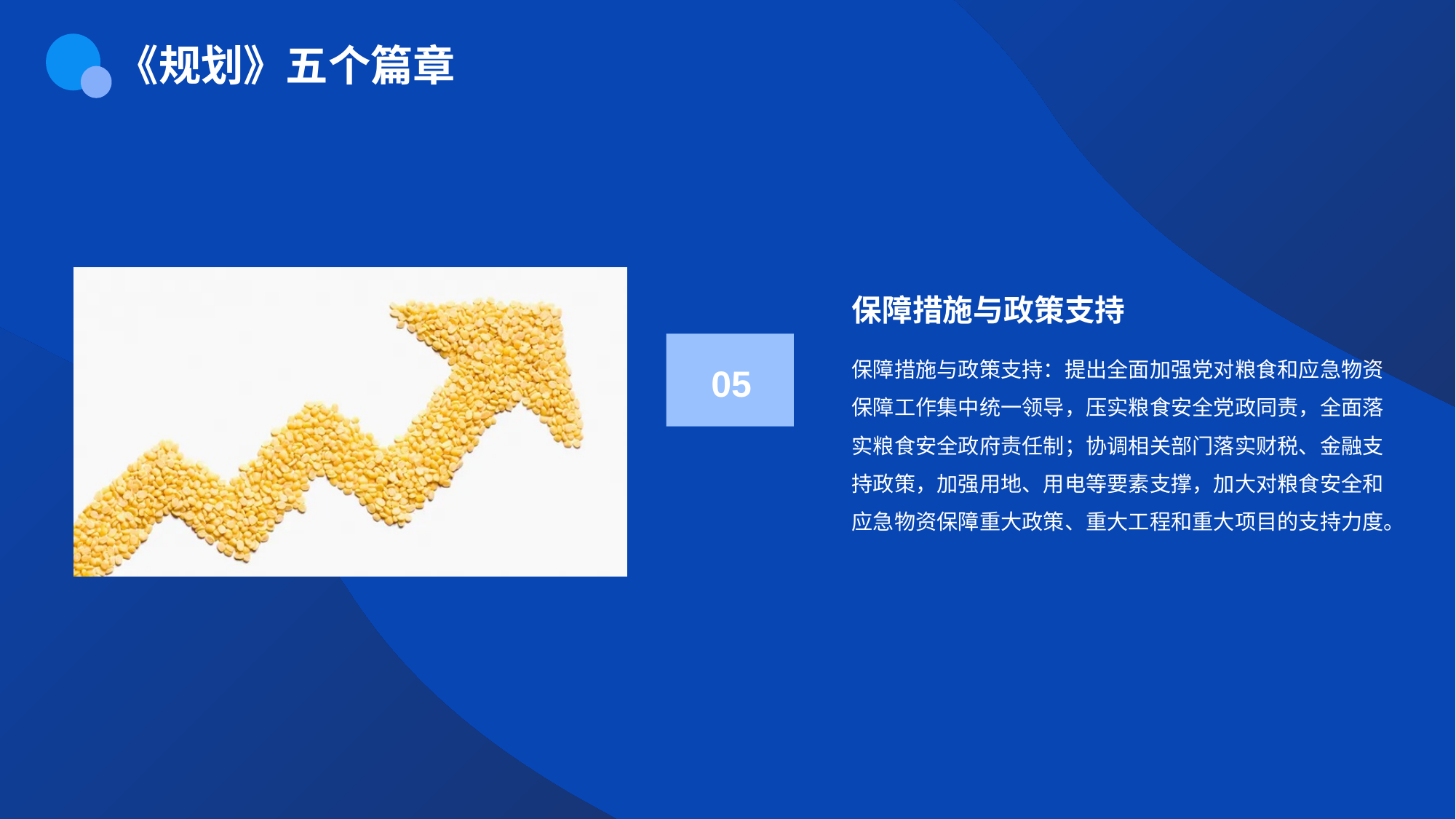

《规划》五个篇章

保障措施与政策支持
05

保障措施与政策支持：提出全面加强党对粮食和应急物资保障工作集中统一领导，压实粮食安全党政同责，全面落实粮食安全政府责任制；协调相关部门落实财税、金融支持政策，加强用地、用电等要素支撑，加大对粮食安全和应急物资保障重大政策、重大工程和重大项目的支持力度。